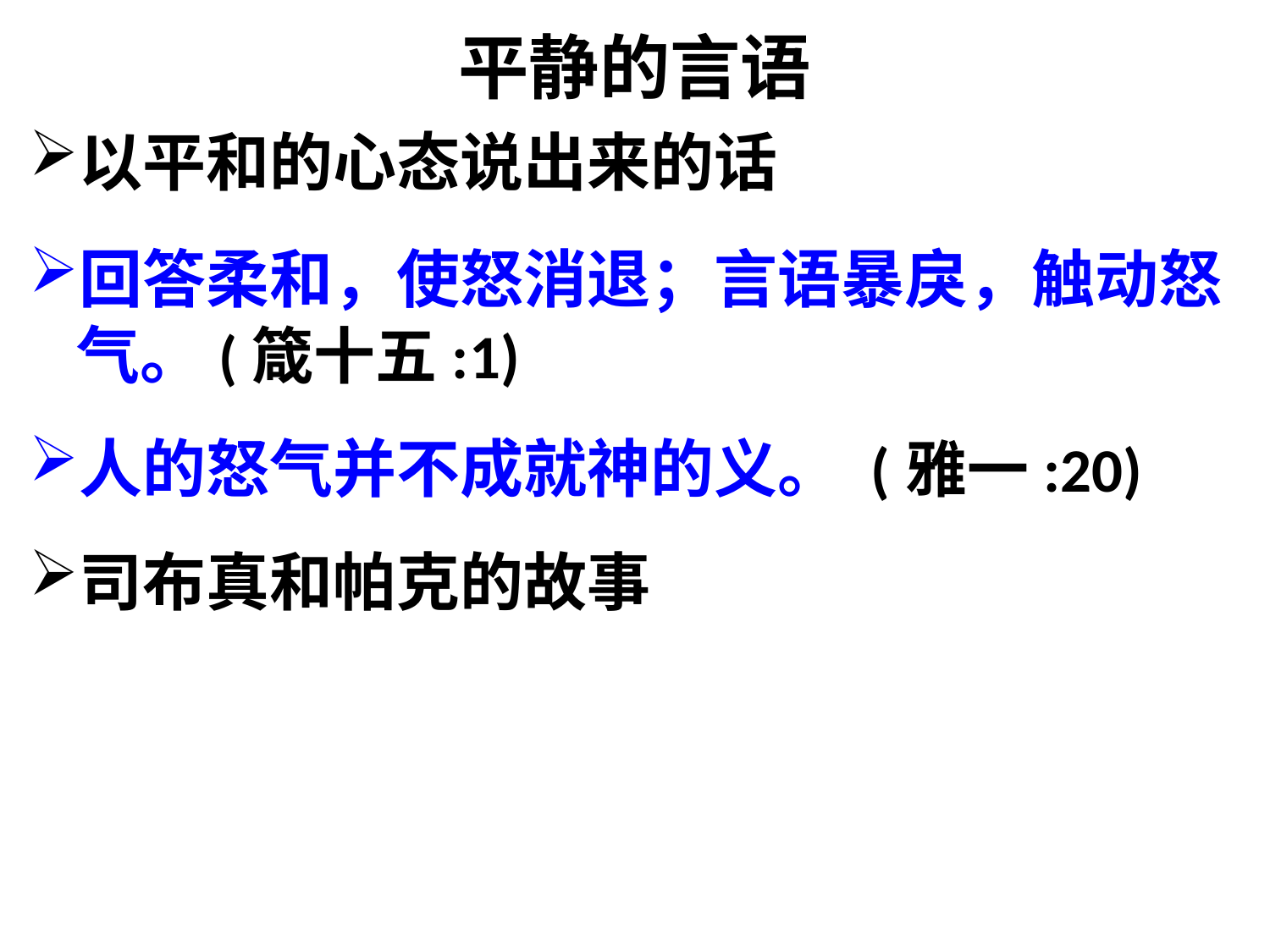

# 平静的言语
以平和的心态说出来的话

回答柔和，使怒消退；言语暴戾，触动怒气。(箴十五:1)

人的怒气并不成就神的义。 (雅一:20)

司布真和帕克的故事